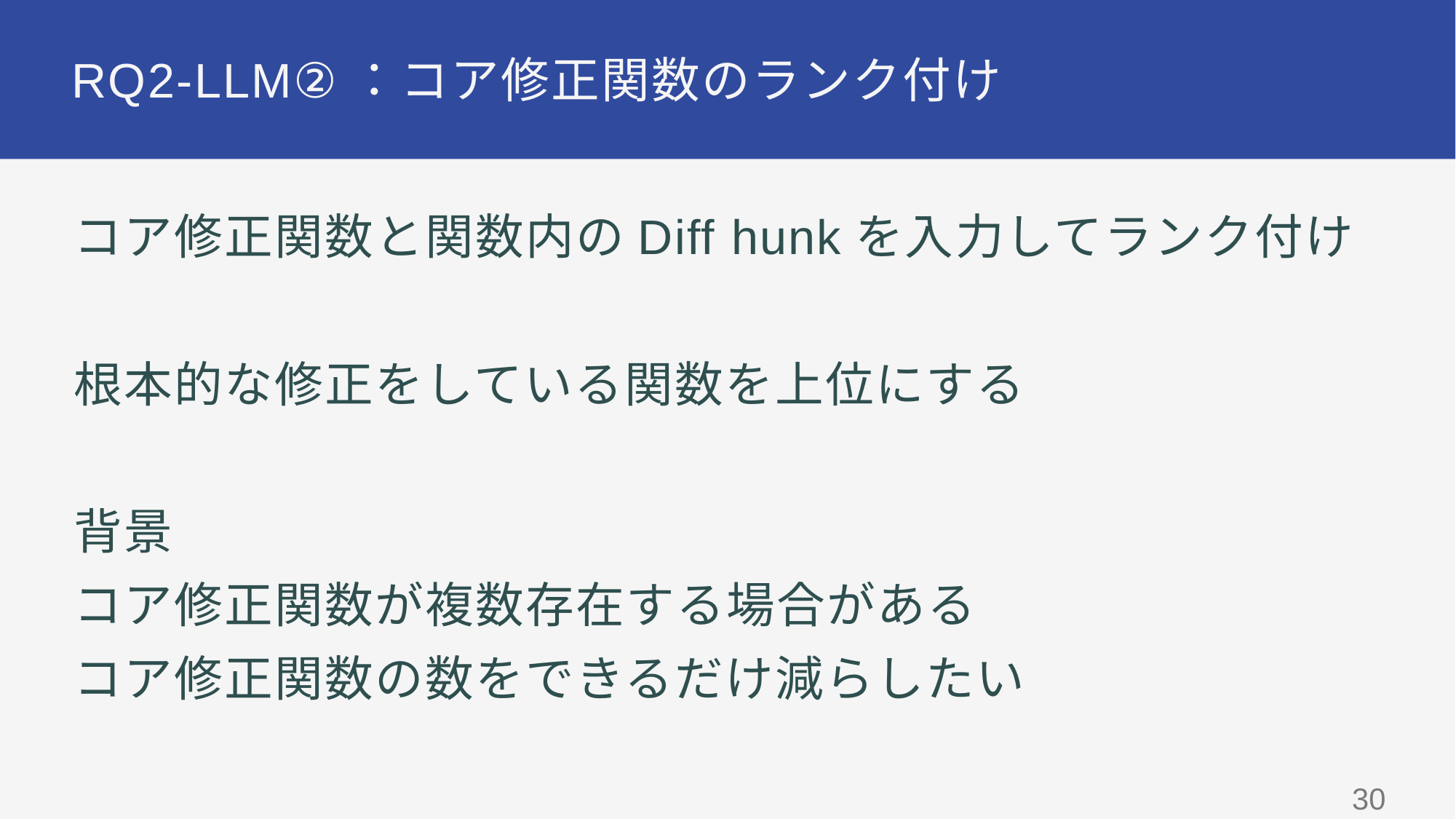

# RQ2-LLM②：コア修正関数のランク付け
コア修正関数と関数内のDiff hunkを入力してランク付け

根本的な修正をしている関数を上位にする

背景
コア修正関数が複数存在する場合がある
コア修正関数の数をできるだけ減らしたい

30